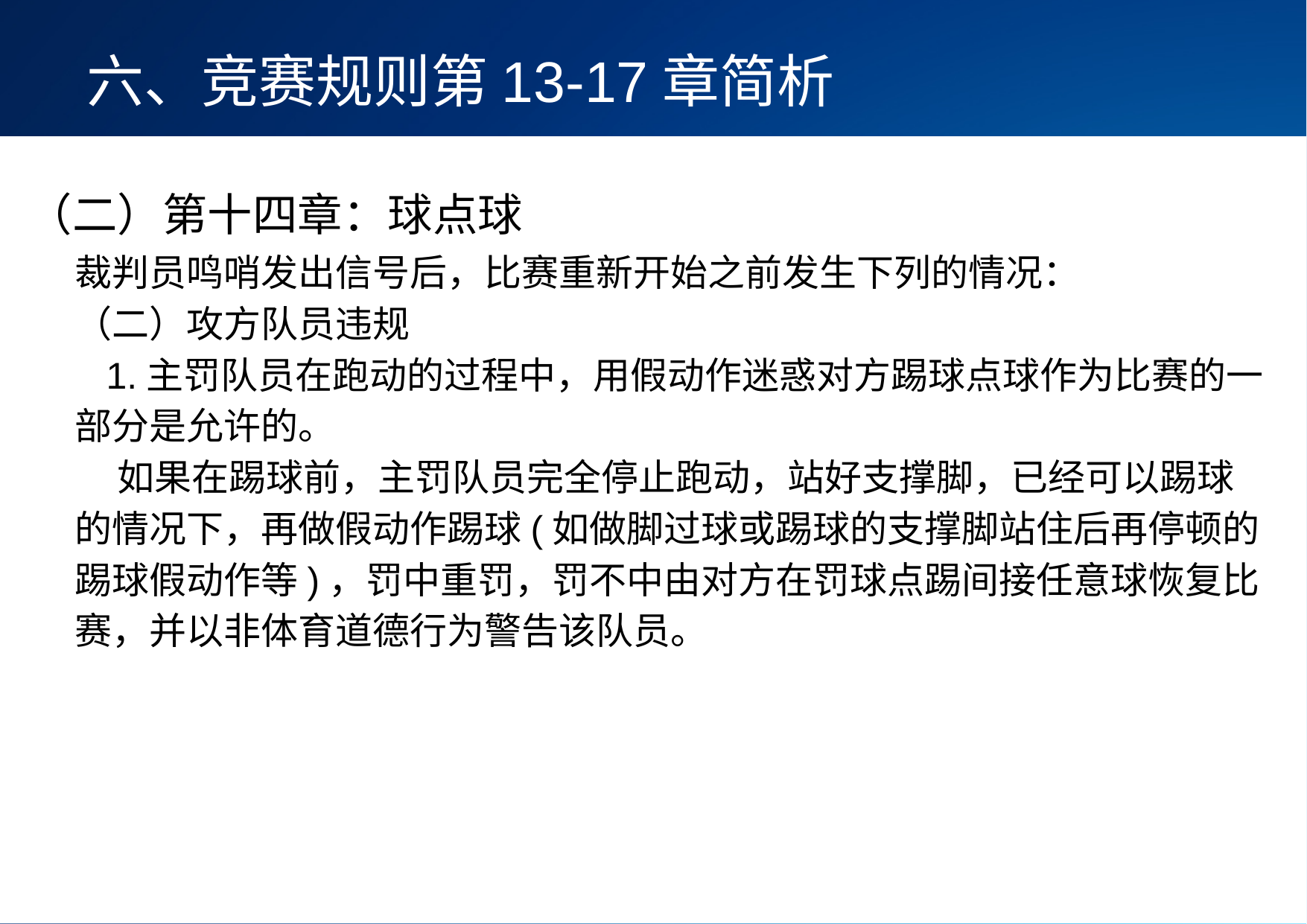

六、竞赛规则第13-17章简析

（二）第十四章：球点球
裁判员鸣哨发出信号后，比赛重新开始之前发生下列的情况：
（二）攻方队员违规
   1.主罚队员在跑动的过程中，用假动作迷惑对方踢球点球作为比赛的一部分是允许的。
    如果在踢球前，主罚队员完全停止跑动，站好支撑脚，已经可以踢球的情况下，再做假动作踢球(如做脚过球或踢球的支撑脚站住后再停顿的踢球假动作等)，罚中重罚，罚不中由对方在罚球点踢间接任意球恢复比赛，并以非体育道德行为警告该队员。